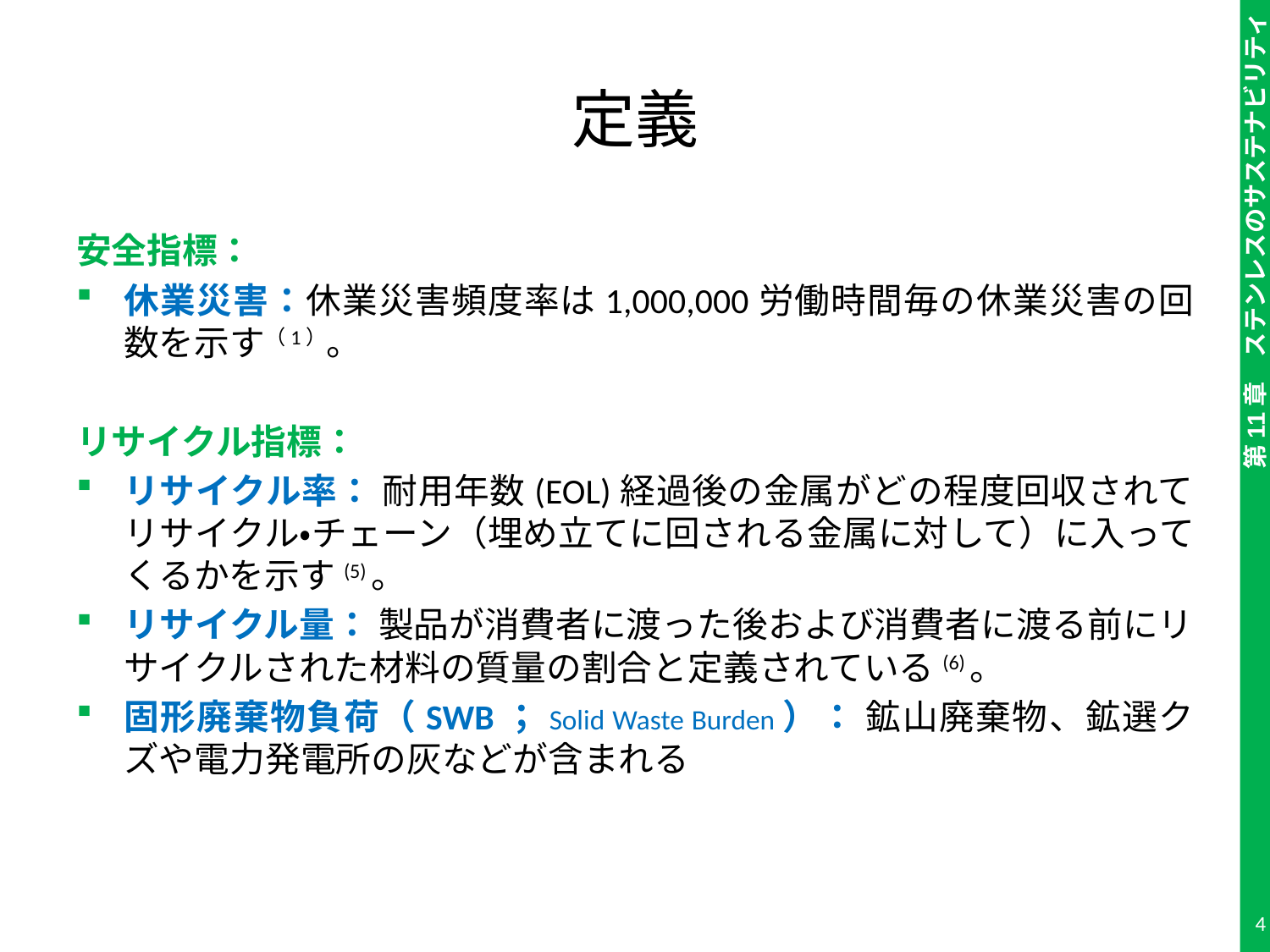

# 定義
安全指標：
休業災害：休業災害頻度率は1,000,000労働時間毎の休業災害の回数を示す（1）。

リサイクル指標：
リサイクル率： 耐用年数(EOL)経過後の金属がどの程度回収されてリサイクル・チェーン（埋め立てに回される金属に対して）に入ってくるかを示す(5)。
リサイクル量： 製品が消費者に渡った後および消費者に渡る前にリサイクルされた材料の質量の割合と定義されている(6)。
固形廃棄物負荷（SWB；Solid Waste Burden）： 鉱山廃棄物、鉱選クズや電力発電所の灰などが含まれる
4